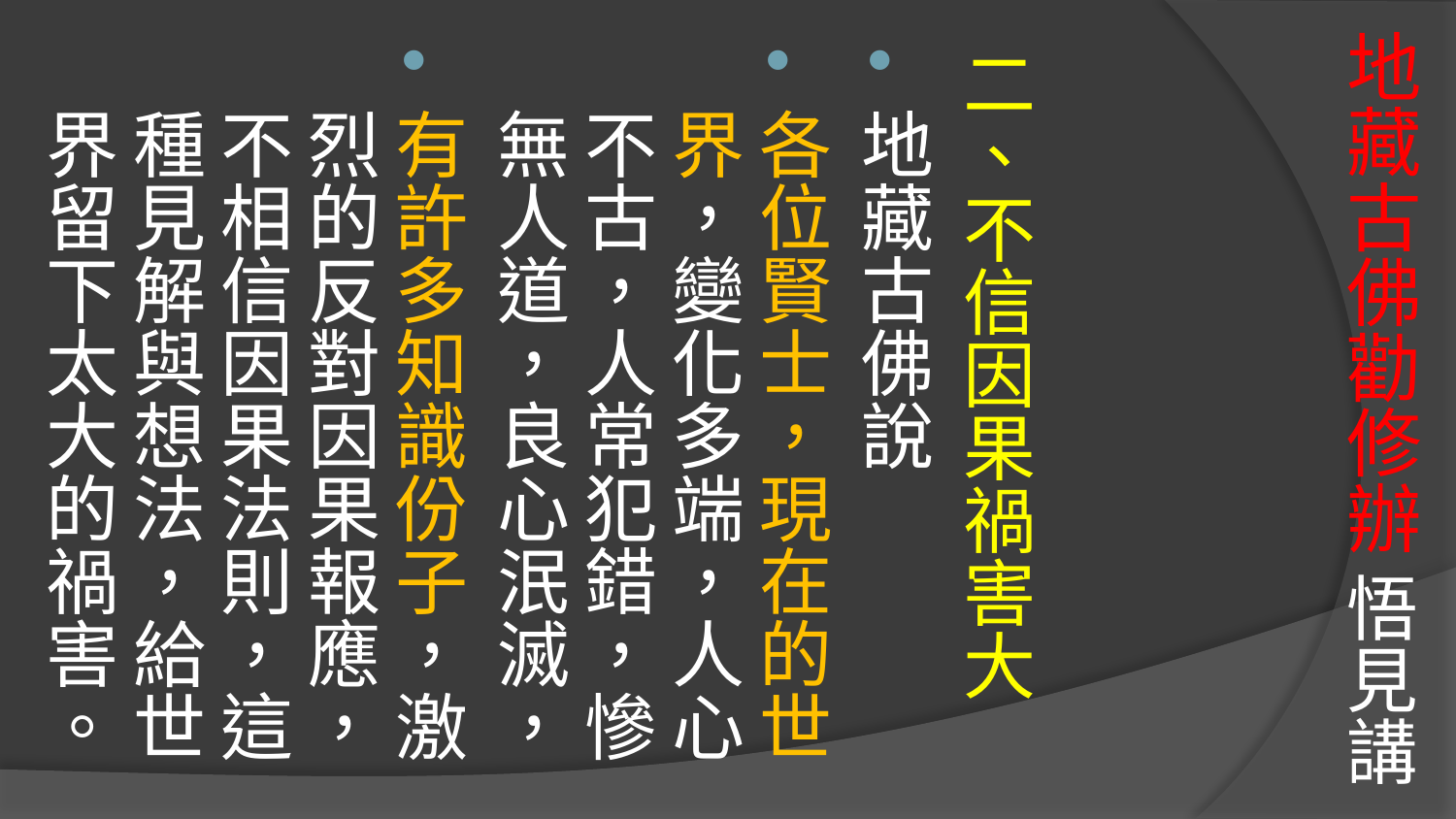

# 地藏古佛勸修辦 悟見講
二、不信因果禍害大
地藏古佛說
各位賢士，現在的世界，變化多端，人心不古，人常犯錯，慘 無人道，良心泯滅，
有許多知識份子，激烈的反對因果報應，不相信因果法則，這種見解與想法，給世界留下太大的禍害。